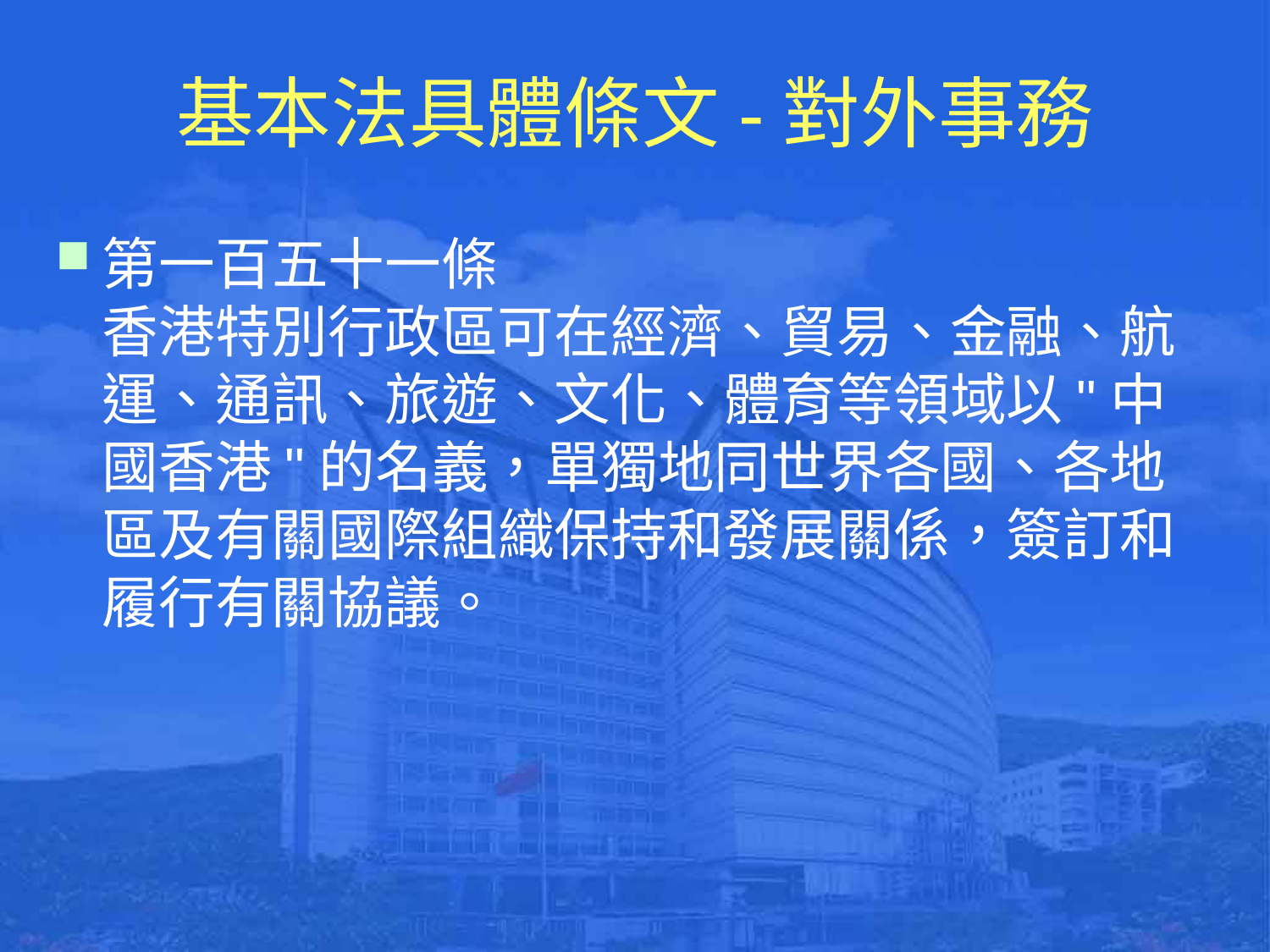

# 基本法具體條文-對外事務
第一百五十一條
香港特別行政區可在經濟、貿易、金融、航運、通訊、旅遊、文化、體育等領域以"中國香港"的名義，單獨地同世界各國、各地區及有關國際組織保持和發展關係，簽訂和履行有關協議。